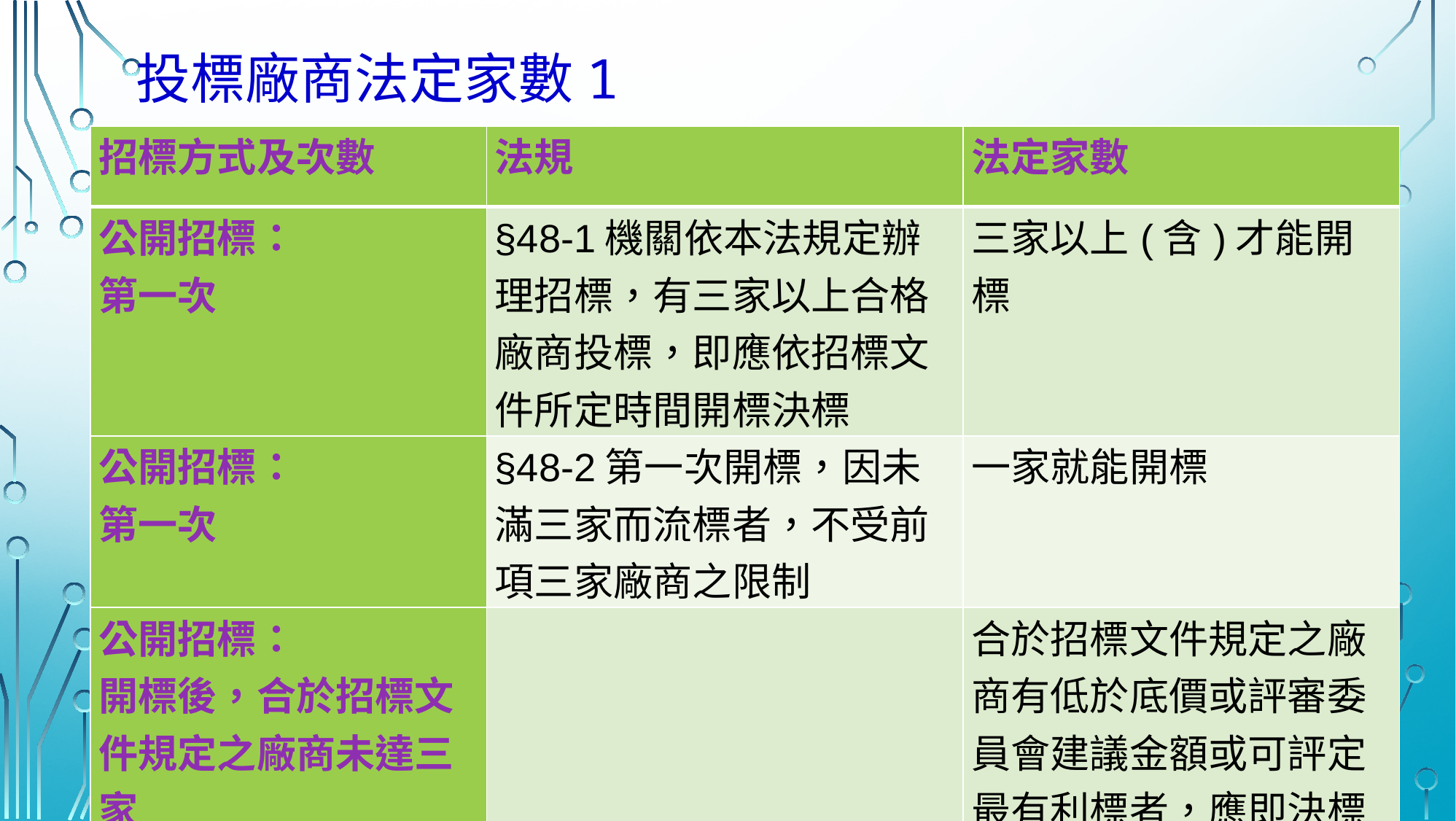

# 投標廠商法定家數1
| 招標方式及次數 | 法規 | 法定家數 |
| --- | --- | --- |
| 公開招標： 第一次 | §48-1機關依本法規定辦理招標，有三家以上合格廠商投標，即應依招標文件所定時間開標決標 | 三家以上(含)才能開標 |
| 公開招標： 第一次 | §48-2第一次開標，因未滿三家而流標者，不受前項三家廠商之限制 | 一家就能開標 |
| 公開招標： 開標後，合於招標文件規定之廠商未達三家 |  | 合於招標文件規定之廠商有低於底價或評審委員會建議金額或可評定最有利標者，應即決標 |